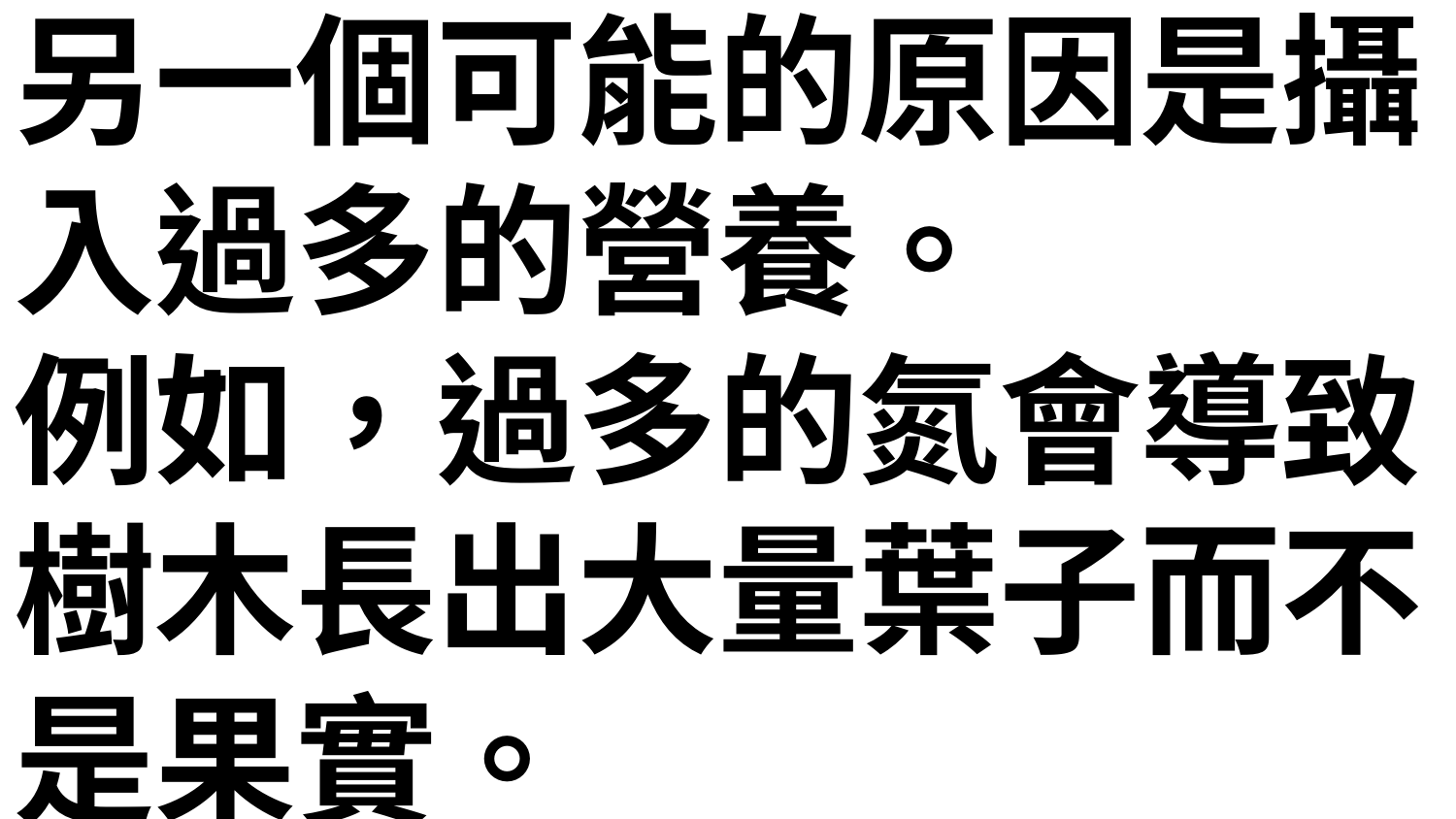

另一個可能的原因是攝入過多的營養。
例如，過多的氮會導致樹木長出大量葉子而不是果實。